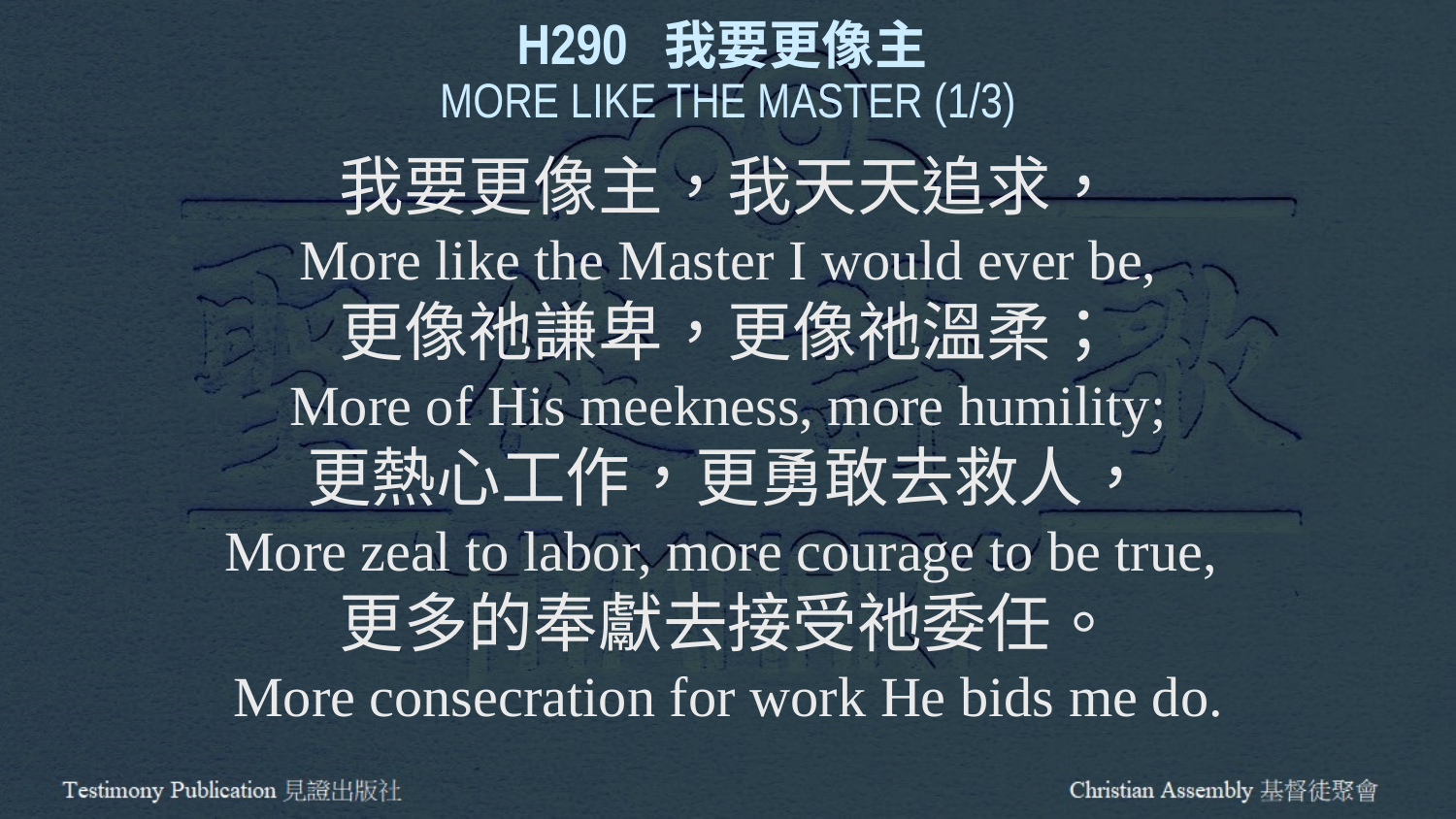

H290  我要更像主
MORE LIKE THE MASTER (1/3)
我要更像主，我天天追求，
More like the Master I would ever be,
更像祂謙卑，更像祂溫柔；
More of His meekness, more humility;
更熱心工作，更勇敢去救人，
More zeal to labor, more courage to be true,
更多的奉獻去接受祂委任。
More consecration for work He bids me do.